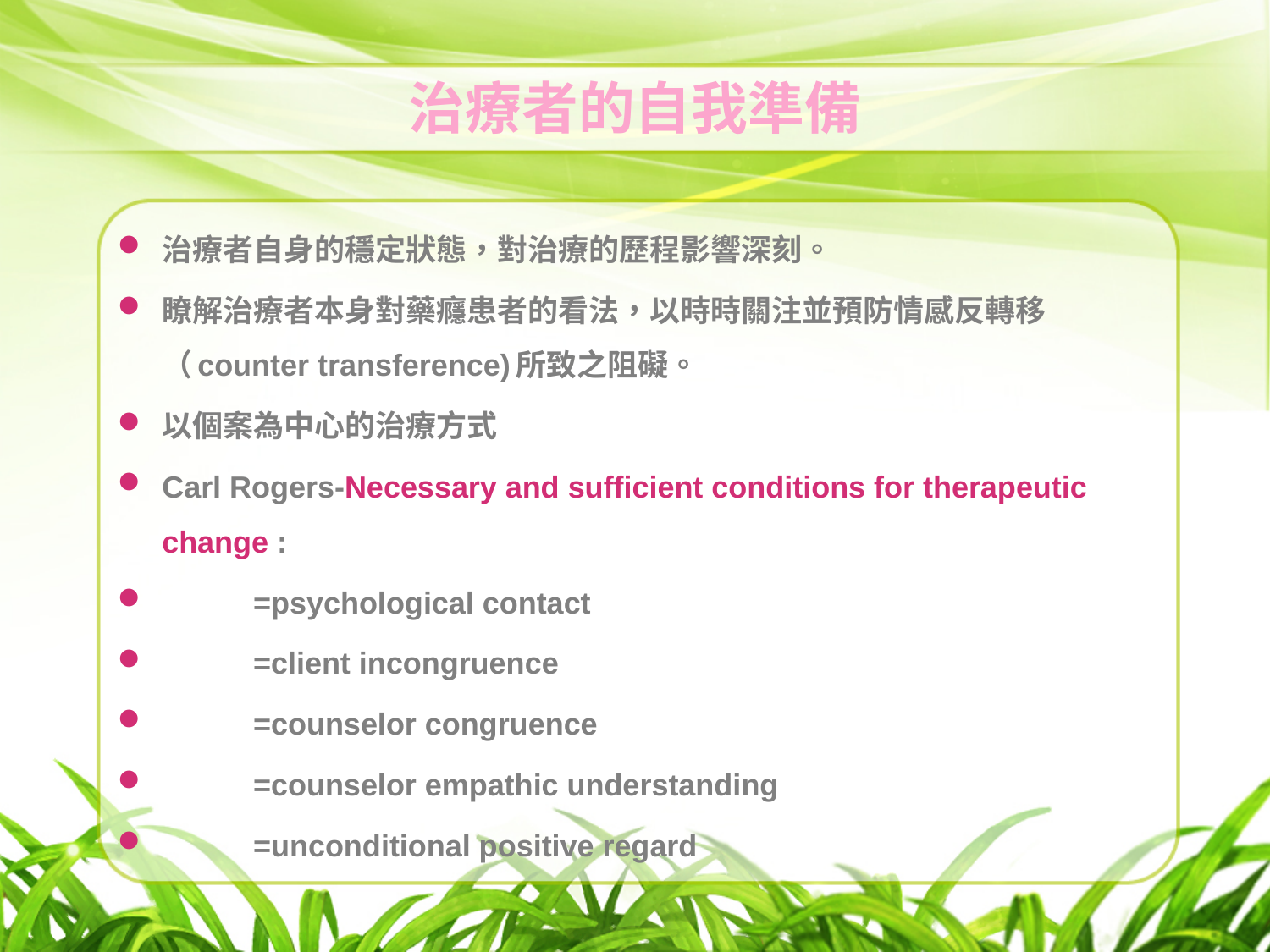

# 治療者的自我準備
治療者自身的穩定狀態，對治療的歷程影響深刻。
瞭解治療者本身對藥癮患者的看法，以時時關注並預防情感反轉移（counter transference)所致之阻礙。
以個案為中心的治療方式
Carl Rogers-Necessary and sufficient conditions for therapeutic change :
	=psychological contact
	=client incongruence
	=counselor congruence
	=counselor empathic understanding
	=unconditional positive regard